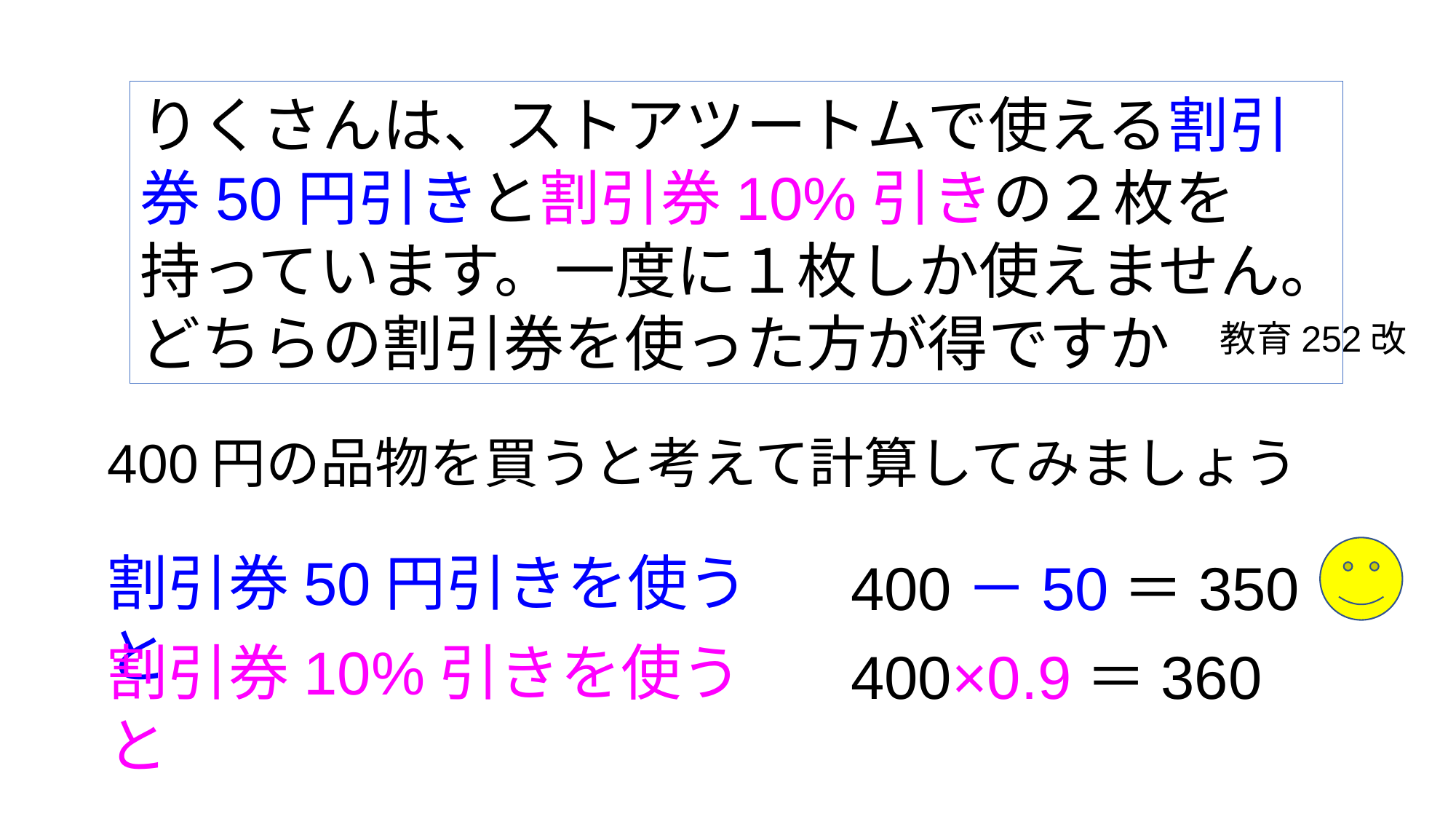

りくさんは、ストアツートムで使える割引券50円引きと割引券10%引きの２枚を持っています。一度に１枚しか使えません。どちらの割引券を使った方が得ですか
教育252改
400円の品物を買うと考えて計算してみましょう

割引券50円引きを使うと
400－50＝350
割引券10%引きを使うと
400×0.9＝360